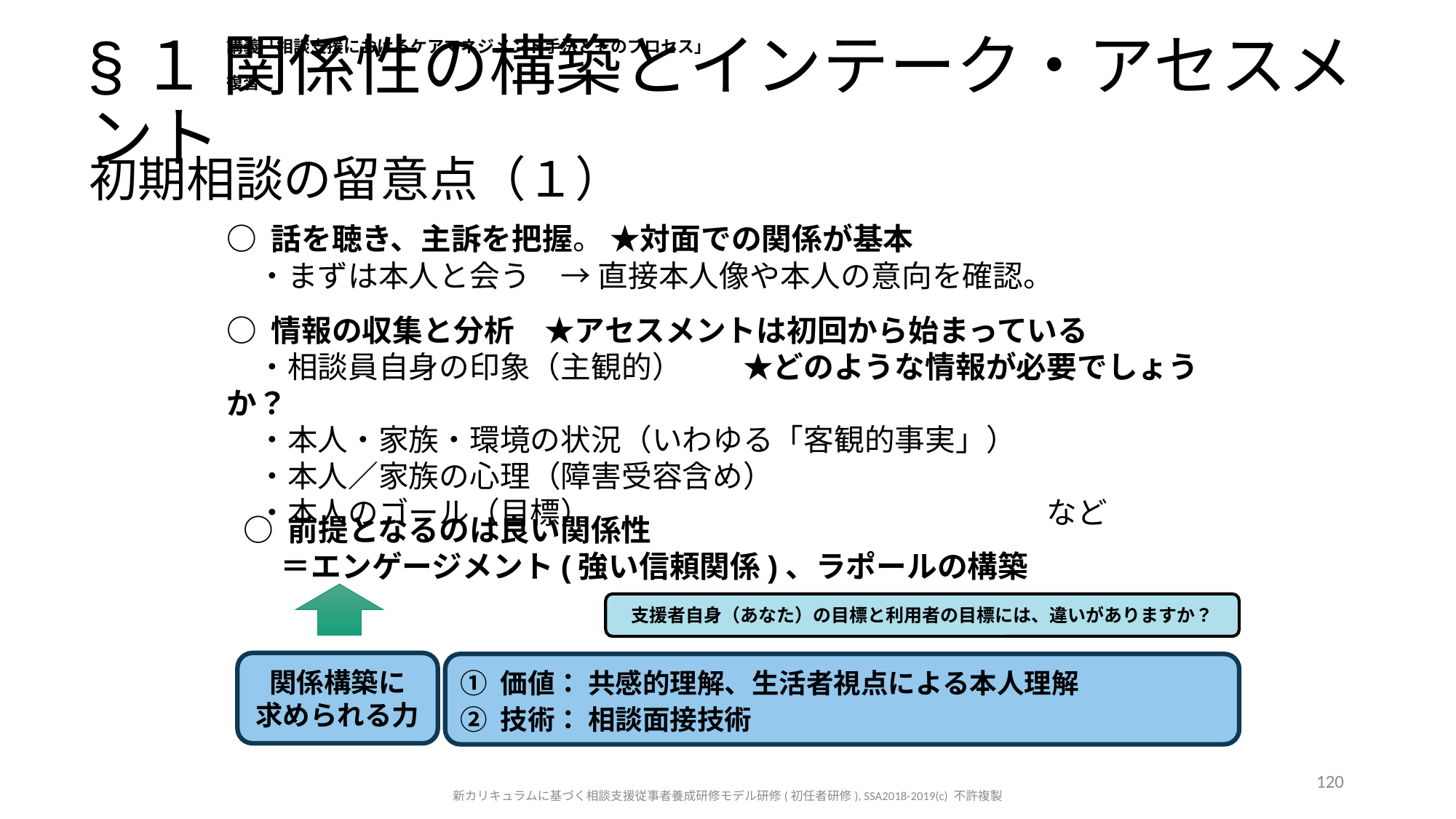

講義「相談支援におけるケアマネジメント手法とそのプロセス」復習
# §１ 関係性の構築とインテーク・アセスメント
初期相談の留意点（１）
○ 話を聴き、主訴を把握。 ★対面での関係が基本
　・まずは本人と会う　→ 直接本人像や本人の意向を確認。

○ 情報の収集と分析　★アセスメントは初回から始まっている
　・相談員自身の印象（主観的）　　★どのような情報が必要でしょうか？
　・本人・家族・環境の状況（いわゆる「客観的事実」）
　・本人／家族の心理（障害受容含め）
　・本人のゴール（目標）　　　　　　　　　　　　　　　など
○ 前提となるのは良い関係性
　 ＝エンゲージメント(強い信頼関係)、ラポールの構築

支援者自身（あなた）の目標と利用者の目標には、違いがありますか？
関係構築に
求められる力
① 価値： 共感的理解、生活者視点による本人理解
② 技術： 相談面接技術
120
新カリキュラムに基づく相談支援従事者養成研修モデル研修(初任者研修), SSA2018-2019(c) 不許複製